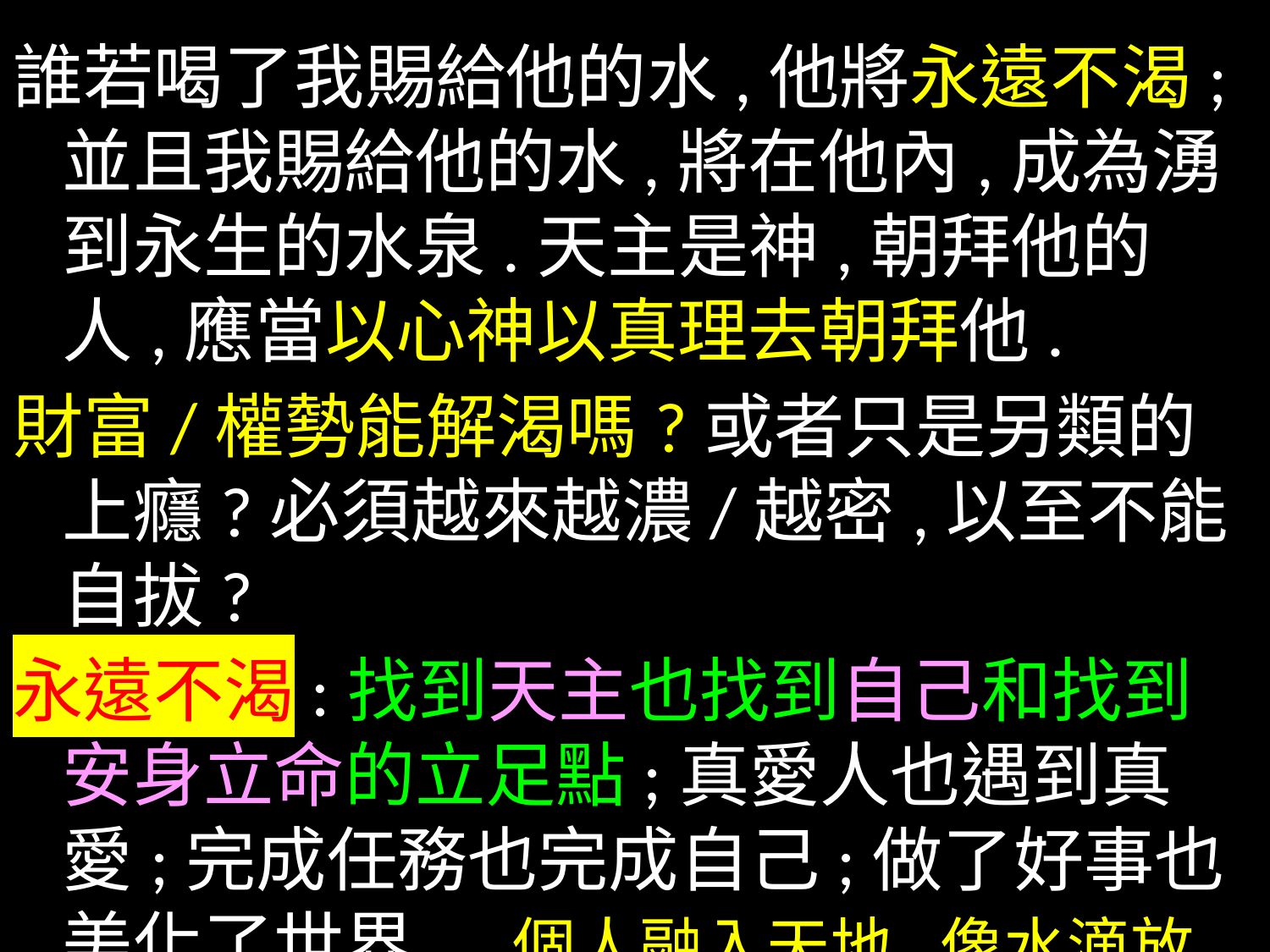

誰若喝了我賜給他的水,他將永遠不渴;並且我賜給他的水,將在他內,成為湧到永生的水泉.天主是神,朝拜他的人,應當以心神以真理去朝拜他.
財富/權勢能解渴嗎?或者只是另類的上癮?必須越來越濃/越密,以至不能自拔?
永遠不渴:找到天主也找到自己和找到
安身立命的立足點;真愛人也遇到真愛;完成任務也完成自己;做了好事也美化了世界……個人融入天地,像水滴放進大海